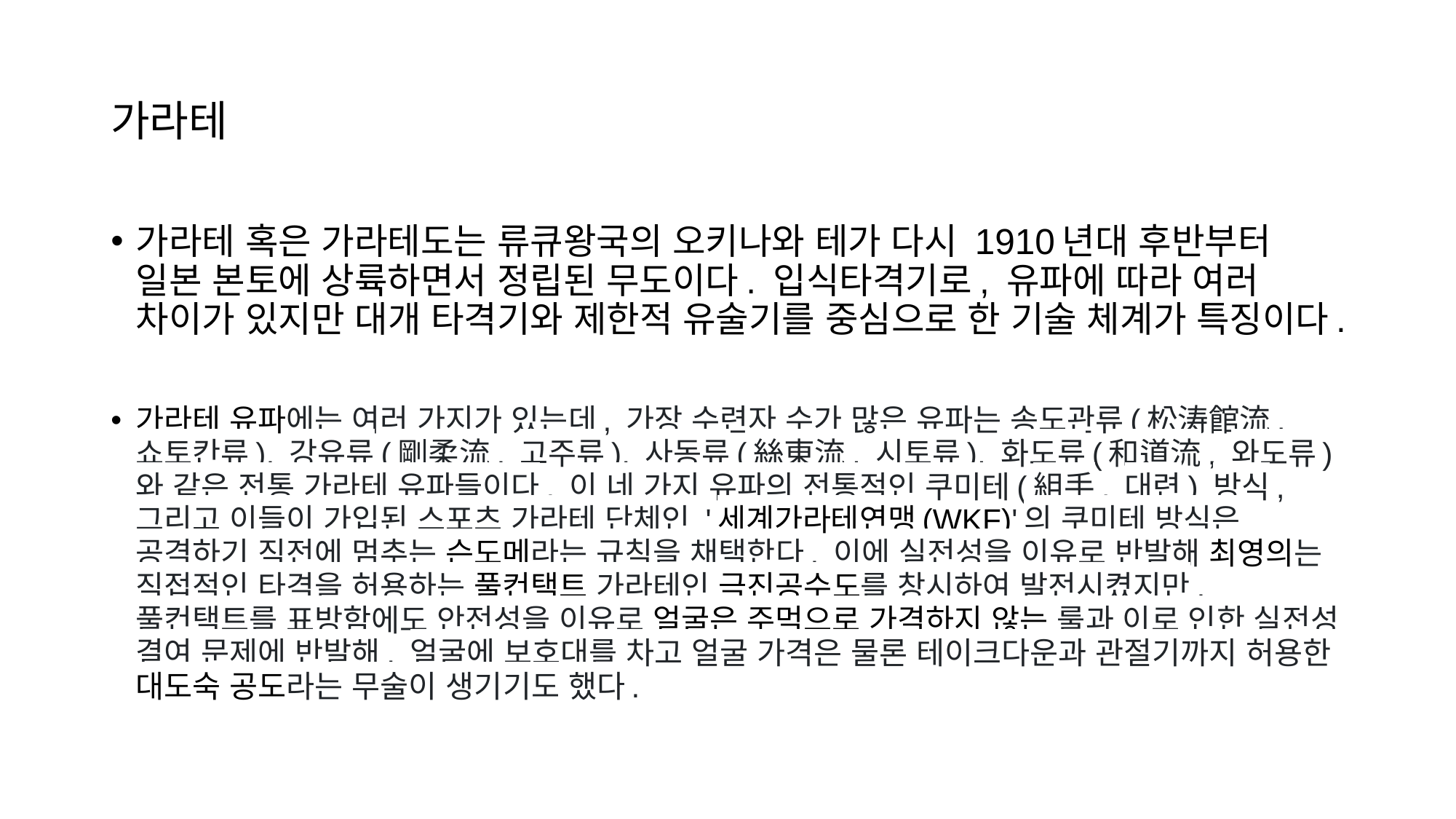

# 가라테
가라테 혹은 가라테도는 류큐왕국의 오키나와 테가 다시 1910년대 후반부터 일본 본토에 상륙하면서 정립된 무도이다. 입식타격기로, 유파에 따라 여러 차이가 있지만 대개 타격기와 제한적 유술기를 중심으로 한 기술 체계가 특징이다.

가라테 유파에는 여러 가지가 있는데, 가장 수련자 수가 많은 유파는 송도관류(松涛館流, 쇼토칸류), 강유류(剛柔流, 고주류), 사동류(絲東流, 시토류), 화도류(和道流, 와도류)와 같은 전통 가라테 유파들이다. 이 네 가지 유파의 전통적인 쿠미테(組手, 대련) 방식, 그리고 이들이 가입된 스포츠 가라테 단체인 '세계가라테연맹(WKF)'의 쿠미테 방식은 공격하기 직전에 멈추는 슨도메라는 규칙을 채택한다. 이에 실전성을 이유로 반발해 최영의는 직접적인 타격을 허용하는 풀컨택트 가라테인 극진공수도를 창시하여 발전시켰지만, 풀컨택트를 표방함에도 안전성을 이유로 얼굴은 주먹으로 가격하지 않는 룰과 이로 인한 실전성 결여 문제에 반발해, 얼굴에 보호대를 차고 얼굴 가격은 물론 테이크다운과 관절기까지 허용한 대도숙 공도라는 무술이 생기기도 했다.